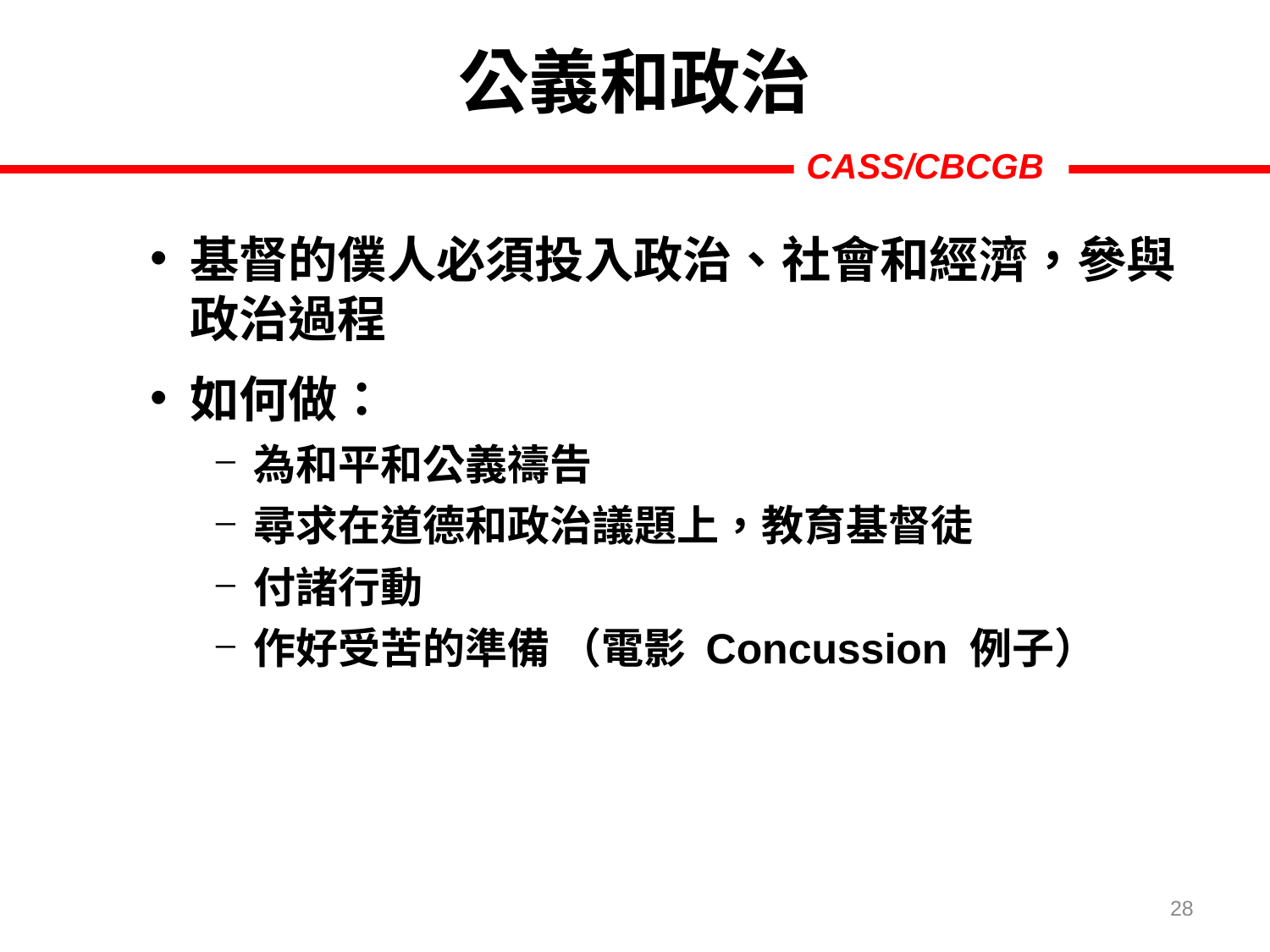

# 公義和政治
基督的僕人必須投入政治、社會和經濟，參與政治過程
如何做：
為和平和公義禱告
尋求在道德和政治議題上，教育基督徒
付諸行動
作好受苦的準備 （電影 Concussion 例子）
28